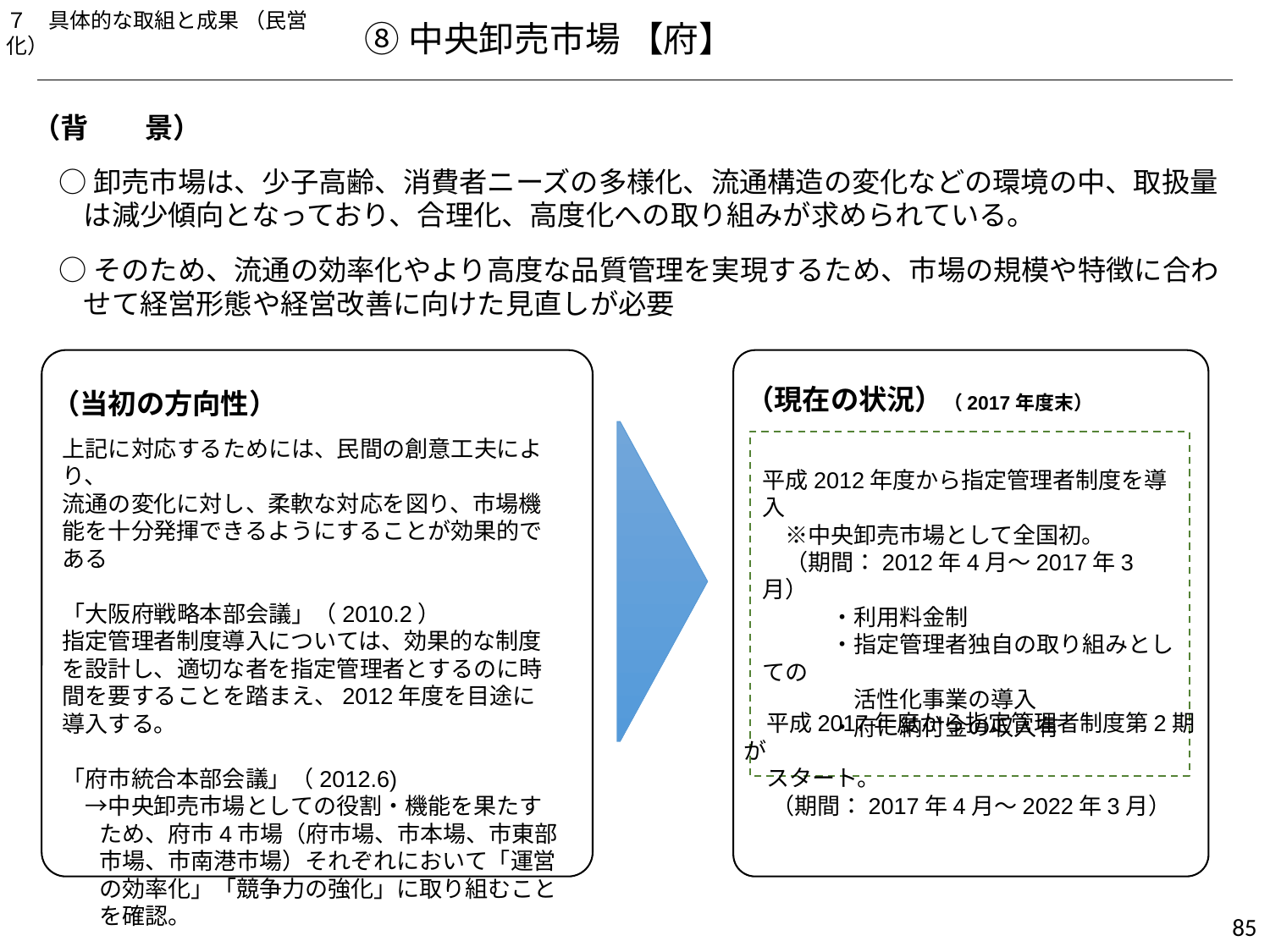

７　具体的な取組と成果 （民営化）
⑧中央卸売市場 【府】
（背　　景）
○卸売市場は、少子高齢、消費者ニーズの多様化、流通構造の変化などの環境の中、取扱量は減少傾向となっており、合理化、高度化への取り組みが求められている。
○そのため、流通の効率化やより高度な品質管理を実現するため、市場の規模や特徴に合わせて経営形態や経営改善に向けた見直しが必要

（現在の状況）（2017年度末）
（当初の方向性）

上記に対応するためには、民間の創意工夫により、
流通の変化に対し、柔軟な対応を図り、市場機能を十分発揮できるようにすることが効果的である

「大阪府戦略本部会議」（2010.2）
指定管理者制度導入については、効果的な制度を設計し、適切な者を指定管理者とするのに時間を要することを踏まえ、2012年度を目途に導入する。

「府市統合本部会議」（2012.6)
　→中央卸売市場としての役割・機能を果たすため、府市4市場（府市場、市本場、市東部市場、市南港市場）それぞれにおいて「運営の効率化」「競争力の強化」に取り組むことを確認。

平成2012年度から指定管理者制度を導入
　※中央卸売市場として全国初。
　（期間：2012年4月～2017年3月）
　　　・利用料金制
　　　・指定管理者独自の取り組みとしての
　　　　活性化事業の導入
　　　・府に納付金の収入有

　平成2017年度から指定管理者制度第2期が
　スタート。
　 （期間：2017年4月～2022年3月）

85